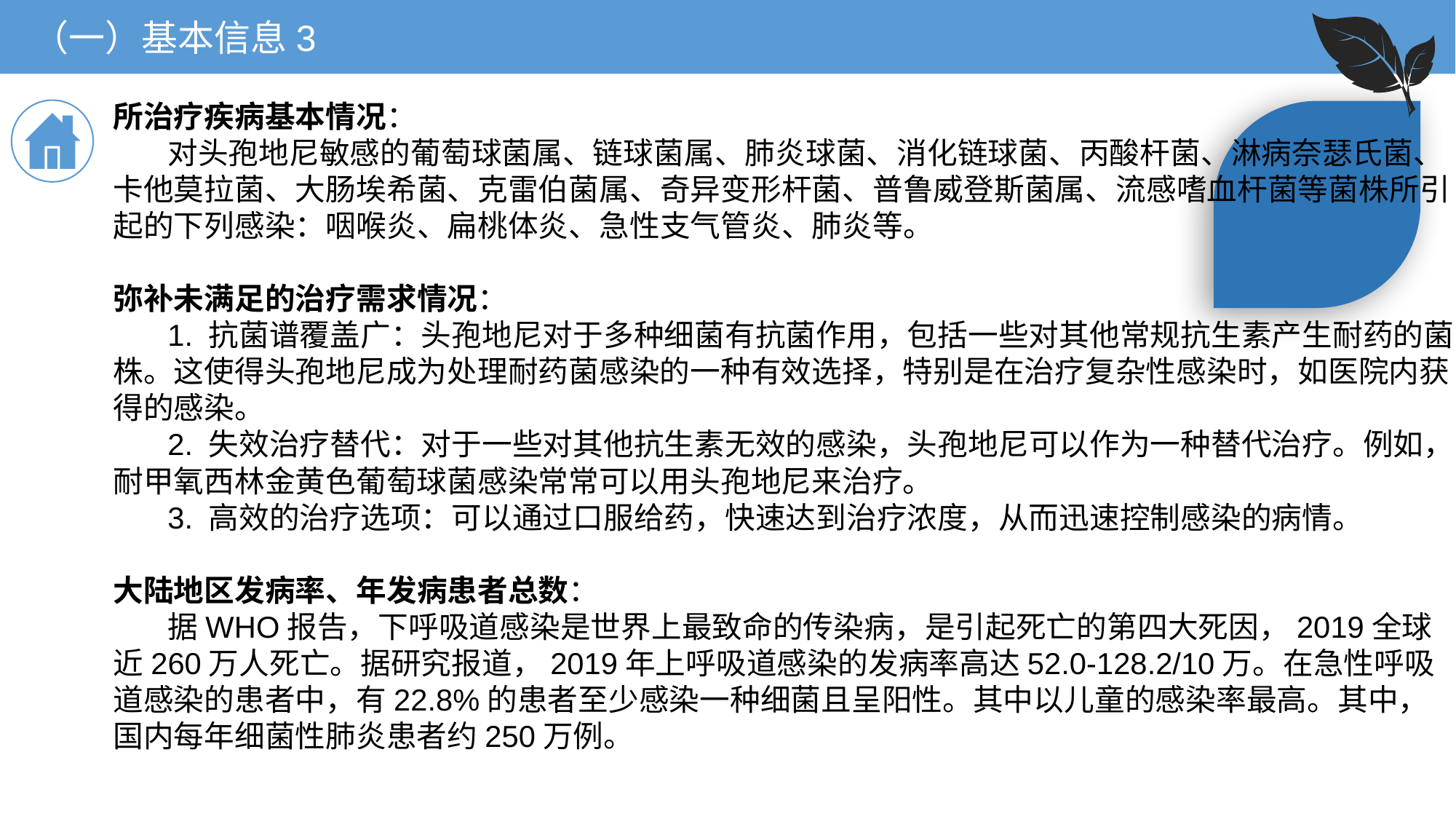

（一）基本信息3
所治疗疾病基本情况：
对头孢地尼敏感的葡萄球菌属、链球菌属、肺炎球菌、消化链球菌、丙酸杆菌、淋病奈瑟氏菌、卡他莫拉菌、大肠埃希菌、克雷伯菌属、奇异变形杆菌、普鲁威登斯菌属、流感嗜血杆菌等菌株所引起的下列感染：咽喉炎、扁桃体炎、急性支气管炎、肺炎等。

弥补未满足的治疗需求情况：
1. 抗菌谱覆盖广：头孢地尼对于多种细菌有抗菌作用，包括一些对其他常规抗生素产生耐药的菌株。这使得头孢地尼成为处理耐药菌感染的一种有效选择，特别是在治疗复杂性感染时，如医院内获得的感染。
2. 失效治疗替代：对于一些对其他抗生素无效的感染，头孢地尼可以作为一种替代治疗。例如，耐甲氧西林金黄色葡萄球菌感染常常可以用头孢地尼来治疗。
3. 高效的治疗选项：可以通过口服给药，快速达到治疗浓度，从而迅速控制感染的病情。

大陆地区发病率、年发病患者总数：
据WHO报告，下呼吸道感染是世界上最致命的传染病，是引起死亡的第四大死因，2019全球近260万人死亡。据研究报道，2019年上呼吸道感染的发病率高达52.0-128.2/10万。在急性呼吸道感染的患者中，有22.8%的患者至少感染一种细菌且呈阳性。其中以儿童的感染率最高。其中，国内每年细菌性肺炎患者约250万例。